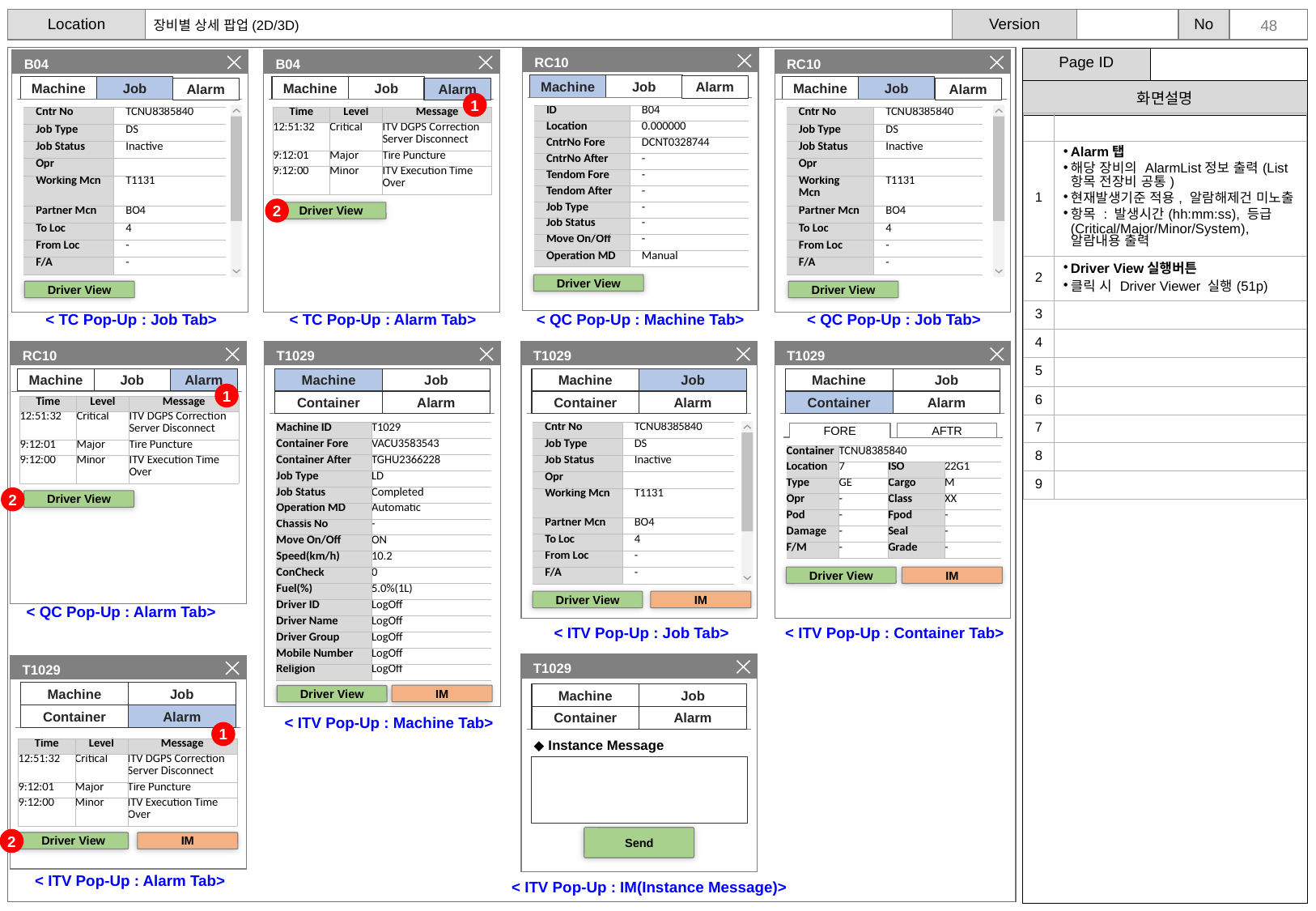

장비별 상세 팝업(2D/3D)
23MPH
C01
RC10

B04

B04

RC10

RMGC
Machine
Job
Alarm
Machine
Job
Machine
Job
Machine
Job
Alarm
Alarm
Alarm
7MPH
22.6km/h
T1011
ITV

1
23MPH
Automatic
C01
23MPH
Automatic
C01
23MPH
Automatic
C01
23MPH
Automatic
C01

| ID | B04 |
| --- | --- |
| Location | 0.000000 |
| CntrNo Fore | DCNT0328744 |
| CntrNo After | - |
| Tendom Fore | - |
| Tendom After | - |
| Job Type | - |
| Job Status | - |
| Move On/Off | - |
| Operation MD | Manual |

| Time | Level | Message |
| --- | --- | --- |
| 12:51:32 | Critical | ITV DGPS Correction Server Disconnect |
| 9:12:01 | Major | Tire Puncture |
| 9:12:00 | Minor | ITV Execution Time Over |
| Cntr No | TCNU8385840 |
| --- | --- |
| Job Type | DS |
| Job Status | Inactive |
| Opr |  |
| Working Mcn | T1131 |
| Partner Mcn | BO4 |
| To Loc | 4 |
| From Loc | - |
| F/A | - |
| Cntr No | TCNU8385840 |
| --- | --- |
| Job Type | DS |
| Job Status | Inactive |
| Opr |  |
| Working Mcn | T1131 |
| Partner Mcn | BO4 |
| To Loc | 4 |
| From Loc | - |
| F/A | - |

|  |  |
| --- | --- |
| 1 | Alarm탭 해당 장비의 AlarmList정보 출력(List항목 전장비 공통) 현재발생기준 적용, 알람해제건 미노출 항목 : 발생시간(hh:mm:ss), 등급(Critical/Major/Minor/System), 알람내용 출력 |
| 2 | Driver View실행버튼 클릭 시 Driver Viewer 실행(51p) |
| 3 |  |
| 4 |  |
| 5 |  |
| 6 |  |
| 7 |  |
| 8 |  |
| 9 |  |
2
Driver View
Driver View
Driver View
Driver View
< TC Pop-Up : Job Tab>
< TC Pop-Up : Alarm Tab>
< QC Pop-Up : Machine Tab>
< QC Pop-Up : Job Tab>
23MPH
C01
23MPH
C01
23MPH
C01
T1029

T1029

T1029

RC10

RMGC
RMGC
RMGC
Alarm
Machine
Job
Machine
Job
Machine
Job
Machine
Job
7MPH
22.6km/h
T1011
ITV

7MPH
22.6km/h
T1011
ITV

7MPH
22.6km/h
T1011
ITV

1
23MPH
Automatic
C01
23MPH
Automatic
C01
23MPH
Automatic
C01
23MPH
Automatic
C01
Container
Alarm
Container
Alarm
Container
Alarm
| Time | Level | Message |
| --- | --- | --- |
| 12:51:32 | Critical | ITV DGPS Correction Server Disconnect |
| 9:12:01 | Major | Tire Puncture |
| 9:12:00 | Minor | ITV Execution Time Over |

| Cntr No | TCNU8385840 |
| --- | --- |
| Job Type | DS |
| Job Status | Inactive |
| Opr |  |
| Working Mcn | T1131 |
| Partner Mcn | BO4 |
| To Loc | 4 |
| From Loc | - |
| F/A | - |
| Machine ID | T1029 |
| --- | --- |
| Container Fore | VACU3583543 |
| Container After | TGHU2366228 |
| Job Type | LD |
| Job Status | Completed |
| Operation MD | Automatic |
| Chassis No | - |
| Move On/Off | ON |
| Speed(km/h) | 10.2 |
| ConCheck | 0 |
| Fuel(%) | 5.0%(1L) |
| Driver ID | LogOff |
| Driver Name | LogOff |
| Driver Group | LogOff |
| Mobile Number | LogOff |
| Religion | LogOff |
FORE
AFTR
| Container | TCNU8385840 |  |  |
| --- | --- | --- | --- |
| Location | 7 | ISO | 22G1 |
| Type | GE | Cargo | M |
| Opr | - | Class | XX |
| Pod | - | Fpod | - |
| Damage | - | Seal | - |
| F/M | - | Grade | - |
2
Driver View
Driver View
IM
IM
Driver View
< QC Pop-Up : Alarm Tab>
< ITV Pop-Up : Job Tab>
< ITV Pop-Up : Container Tab>
23MPH
C01
T1029

T1029

RMGC
RMGC
Machine
Job
Machine
Job
IM
Driver View
7MPH
22.6km/h
T1011
ITV

23MPH
Automatic
C01
23MPH
Automatic
C01
Container
Alarm
Container
Alarm
< ITV Pop-Up : Machine Tab>

1
◆ Instance Message
| Time | Level | Message |
| --- | --- | --- |
| 12:51:32 | Critical | ITV DGPS Correction Server Disconnect |
| 9:12:01 | Major | Tire Puncture |
| 9:12:00 | Minor | ITV Execution Time Over |

Send
2
Driver View
IM
< ITV Pop-Up : Alarm Tab>
< ITV Pop-Up : IM(Instance Message)>